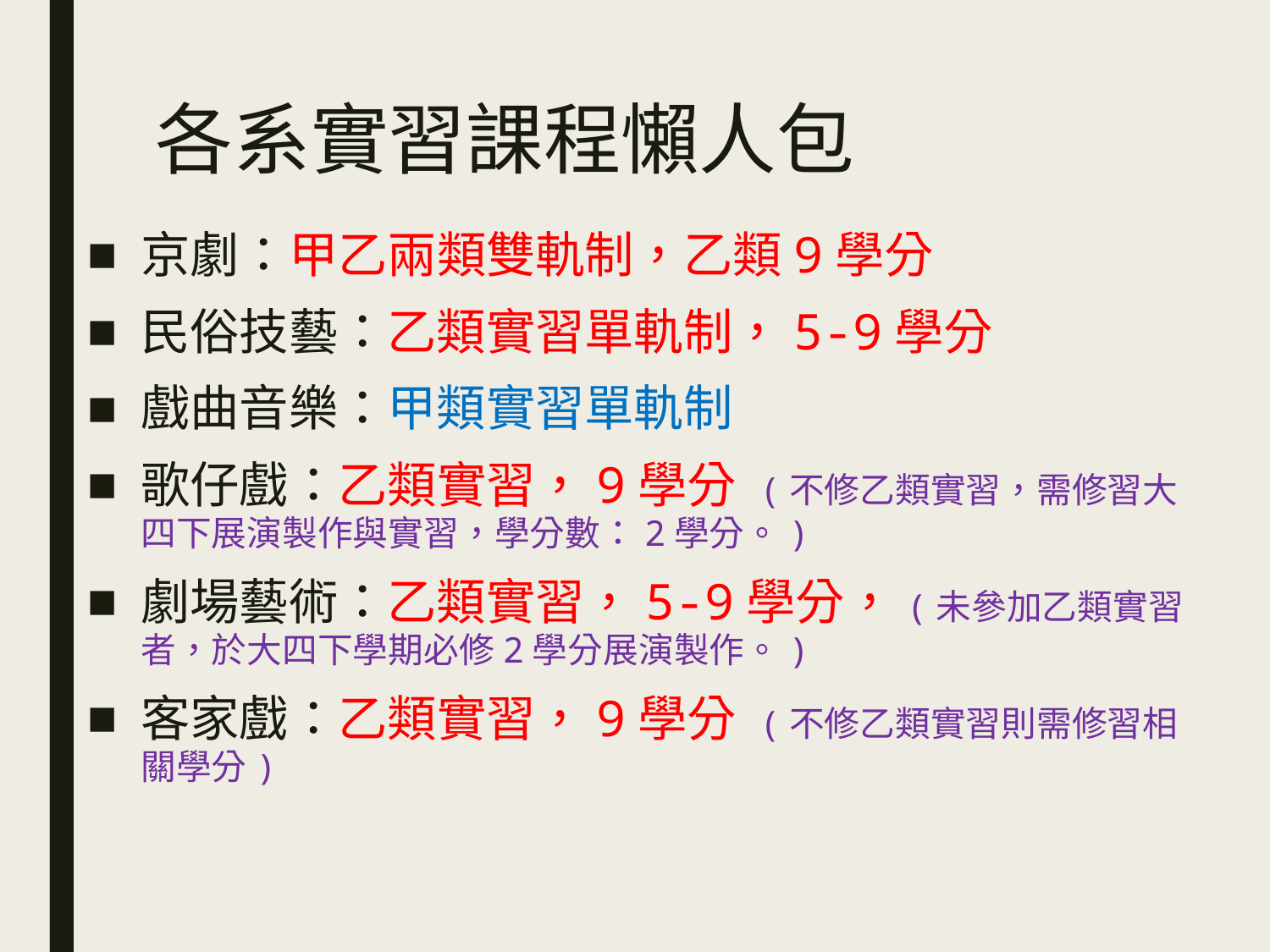

# 各系實習課程懶人包
京劇：甲乙兩類雙軌制，乙類9學分
民俗技藝：乙類實習單軌制，5-9學分
戲曲音樂：甲類實習單軌制
歌仔戲：乙類實習，9學分 (不修乙類實習，需修習大四下展演製作與實習，學分數：2學分。)
劇場藝術：乙類實習，5-9學分，(未參加乙類實習者，於大四下學期必修2學分展演製作。)
客家戲：乙類實習，9學分 (不修乙類實習則需修習相關學分)